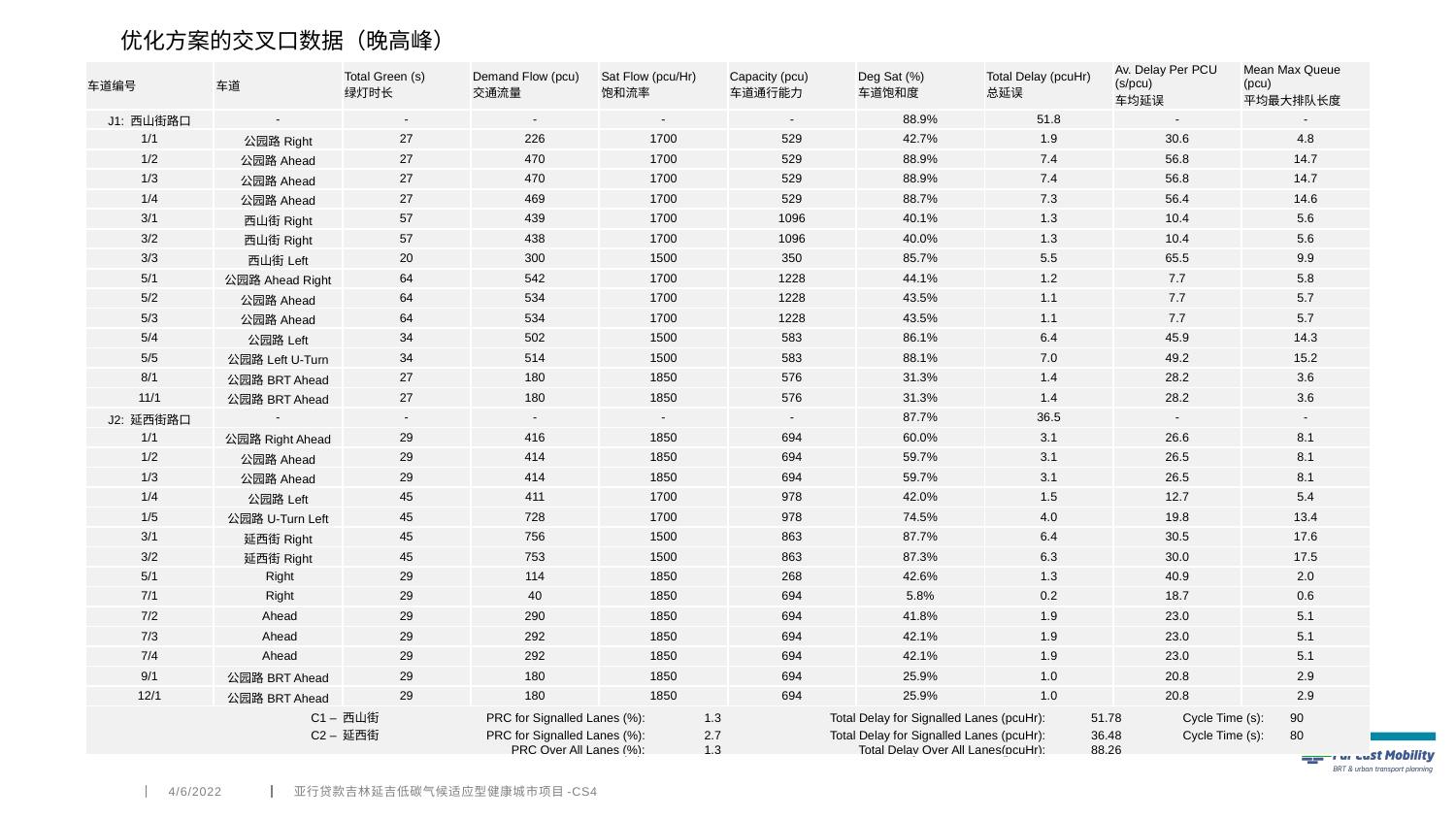

优化方案的交叉口数据（晚高峰）
| 车道编号 | 车道 | Total Green (s) 绿灯时长 | Demand Flow (pcu) 交通流量 | Sat Flow (pcu/Hr) 饱和流率 | Capacity (pcu) 车道通行能力 | Deg Sat (%) 车道饱和度 | Total Delay (pcuHr) 总延误 | Av. Delay Per PCU (s/pcu) 车均延误 | Mean Max Queue (pcu) 平均最大排队长度 |
| --- | --- | --- | --- | --- | --- | --- | --- | --- | --- |
| J1: 西山街路口 | - | - | - | - | - | 88.9% | 51.8 | - | - |
| 1/1 | 公园路Right | 27 | 226 | 1700 | 529 | 42.7% | 1.9 | 30.6 | 4.8 |
| 1/2 | 公园路Ahead | 27 | 470 | 1700 | 529 | 88.9% | 7.4 | 56.8 | 14.7 |
| 1/3 | 公园路Ahead | 27 | 470 | 1700 | 529 | 88.9% | 7.4 | 56.8 | 14.7 |
| 1/4 | 公园路Ahead | 27 | 469 | 1700 | 529 | 88.7% | 7.3 | 56.4 | 14.6 |
| 3/1 | 西山街Right | 57 | 439 | 1700 | 1096 | 40.1% | 1.3 | 10.4 | 5.6 |
| 3/2 | 西山街Right | 57 | 438 | 1700 | 1096 | 40.0% | 1.3 | 10.4 | 5.6 |
| 3/3 | 西山街Left | 20 | 300 | 1500 | 350 | 85.7% | 5.5 | 65.5 | 9.9 |
| 5/1 | 公园路Ahead Right | 64 | 542 | 1700 | 1228 | 44.1% | 1.2 | 7.7 | 5.8 |
| 5/2 | 公园路Ahead | 64 | 534 | 1700 | 1228 | 43.5% | 1.1 | 7.7 | 5.7 |
| 5/3 | 公园路Ahead | 64 | 534 | 1700 | 1228 | 43.5% | 1.1 | 7.7 | 5.7 |
| 5/4 | 公园路Left | 34 | 502 | 1500 | 583 | 86.1% | 6.4 | 45.9 | 14.3 |
| 5/5 | 公园路Left U-Turn | 34 | 514 | 1500 | 583 | 88.1% | 7.0 | 49.2 | 15.2 |
| 8/1 | 公园路BRT Ahead | 27 | 180 | 1850 | 576 | 31.3% | 1.4 | 28.2 | 3.6 |
| 11/1 | 公园路BRT Ahead | 27 | 180 | 1850 | 576 | 31.3% | 1.4 | 28.2 | 3.6 |
| J2: 延西街路口 | - | - | - | - | - | 87.7% | 36.5 | - | - |
| 1/1 | 公园路Right Ahead | 29 | 416 | 1850 | 694 | 60.0% | 3.1 | 26.6 | 8.1 |
| 1/2 | 公园路Ahead | 29 | 414 | 1850 | 694 | 59.7% | 3.1 | 26.5 | 8.1 |
| 1/3 | 公园路Ahead | 29 | 414 | 1850 | 694 | 59.7% | 3.1 | 26.5 | 8.1 |
| 1/4 | 公园路Left | 45 | 411 | 1700 | 978 | 42.0% | 1.5 | 12.7 | 5.4 |
| 1/5 | 公园路U-Turn Left | 45 | 728 | 1700 | 978 | 74.5% | 4.0 | 19.8 | 13.4 |
| 3/1 | 延西街Right | 45 | 756 | 1500 | 863 | 87.7% | 6.4 | 30.5 | 17.6 |
| 3/2 | 延西街Right | 45 | 753 | 1500 | 863 | 87.3% | 6.3 | 30.0 | 17.5 |
| 5/1 | Right | 29 | 114 | 1850 | 268 | 42.6% | 1.3 | 40.9 | 2.0 |
| 7/1 | Right | 29 | 40 | 1850 | 694 | 5.8% | 0.2 | 18.7 | 0.6 |
| 7/2 | Ahead | 29 | 290 | 1850 | 694 | 41.8% | 1.9 | 23.0 | 5.1 |
| 7/3 | Ahead | 29 | 292 | 1850 | 694 | 42.1% | 1.9 | 23.0 | 5.1 |
| 7/4 | Ahead | 29 | 292 | 1850 | 694 | 42.1% | 1.9 | 23.0 | 5.1 |
| 9/1 | 公园路BRT Ahead | 29 | 180 | 1850 | 694 | 25.9% | 1.0 | 20.8 | 2.9 |
| 12/1 | 公园路BRT Ahead | 29 | 180 | 1850 | 694 | 25.9% | 1.0 | 20.8 | 2.9 |
| C1 – 西山街 PRC for Signalled Lanes (%): 1.3 Total Delay for Signalled Lanes (pcuHr): 51.78 Cycle Time (s): 90 C2 – 延西街 PRC for Signalled Lanes (%): 2.7 Total Delay for Signalled Lanes (pcuHr): 36.48 Cycle Time (s): 80 PRC Over All Lanes (%): 1.3 Total Delay Over All Lanes(pcuHr): 88.26 |  |  |  |  |  |  |  |  |  |
4/6/2022
亚行贷款吉林延吉低碳气候适应型健康城市项目-CS4